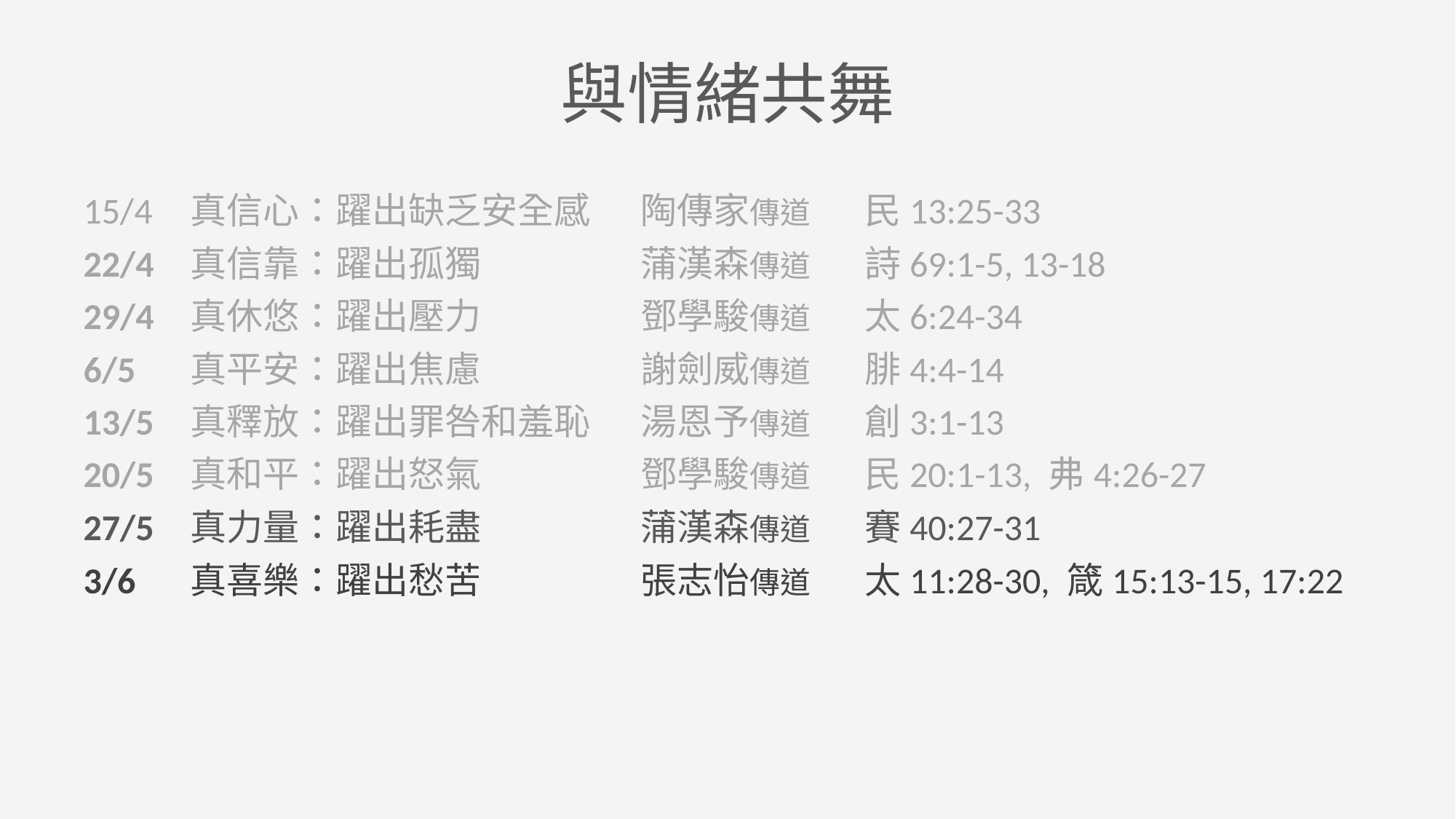

與情緒共舞
15/4	真信心：躍出缺乏安全感	陶傳家傳道	民13:25-33
22/4	真信靠：躍出孤獨	蒲漢森傳道	詩69:1-5, 13-18
29/4	真休悠：躍出壓力	鄧學駿傳道	太6:24-34
6/5	真平安：躍出焦慮	謝劍威傳道	腓4:4-14
13/5	真釋放：躍出罪咎和羞恥	湯恩予傳道	創3:1-13
20/5	真和平：躍出怒氣	鄧學駿傳道	民20:1-13, 弗4:26-27
27/5	真力量：躍出耗盡	蒲漢森傳道	賽40:27-31
3/6	真喜樂：躍出愁苦	張志怡傳道	太11:28-30, 箴15:13-15, 17:22